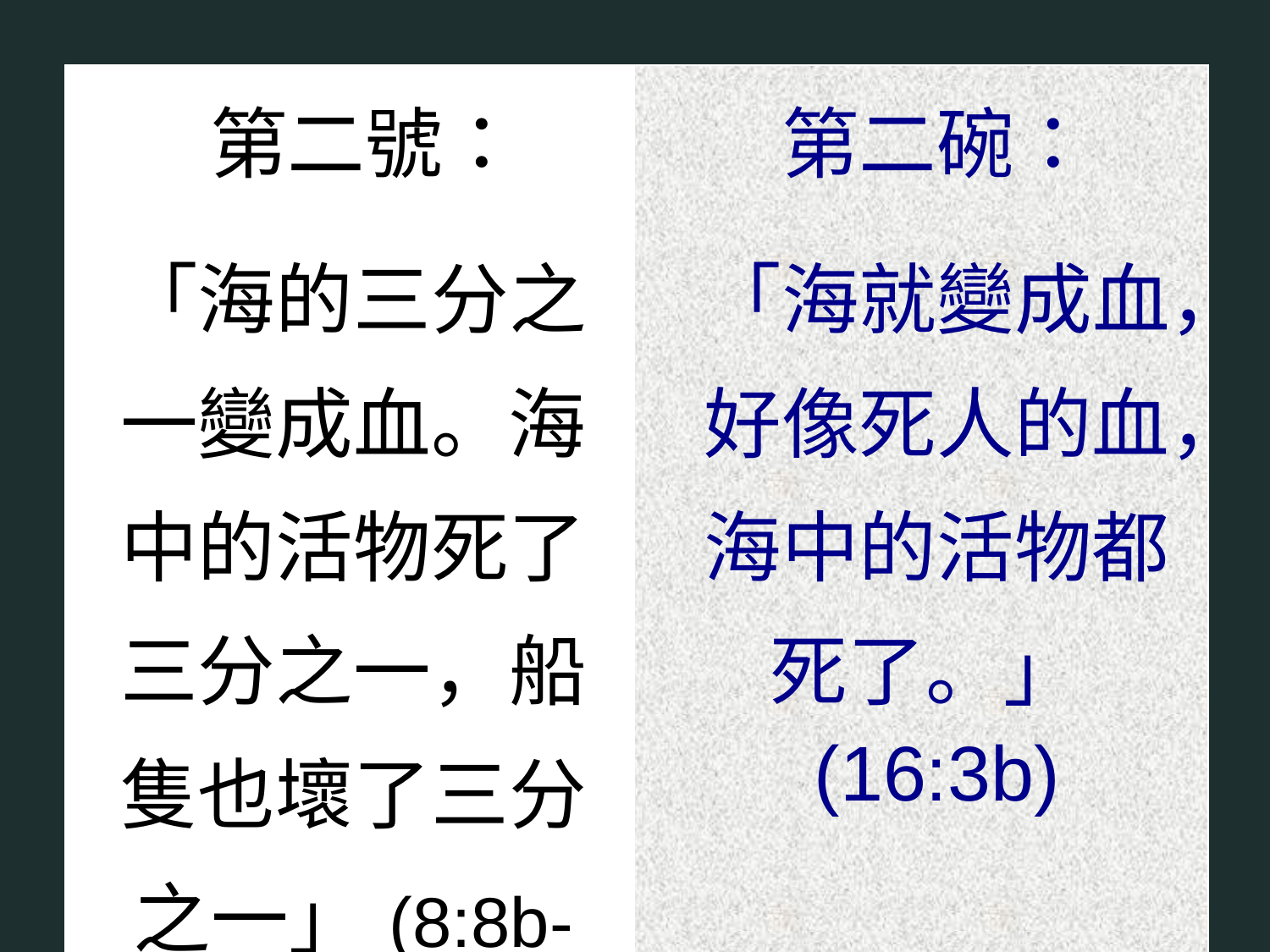

| 第二號： 「海的三分之一變成血。海中的活物死了三分之一，船隻也壞了三分之一」(8:8b-9a) | 第二碗： 「海就變成血，好像死人的血，海中的活物都死了。」(16:3b) |
| --- | --- |